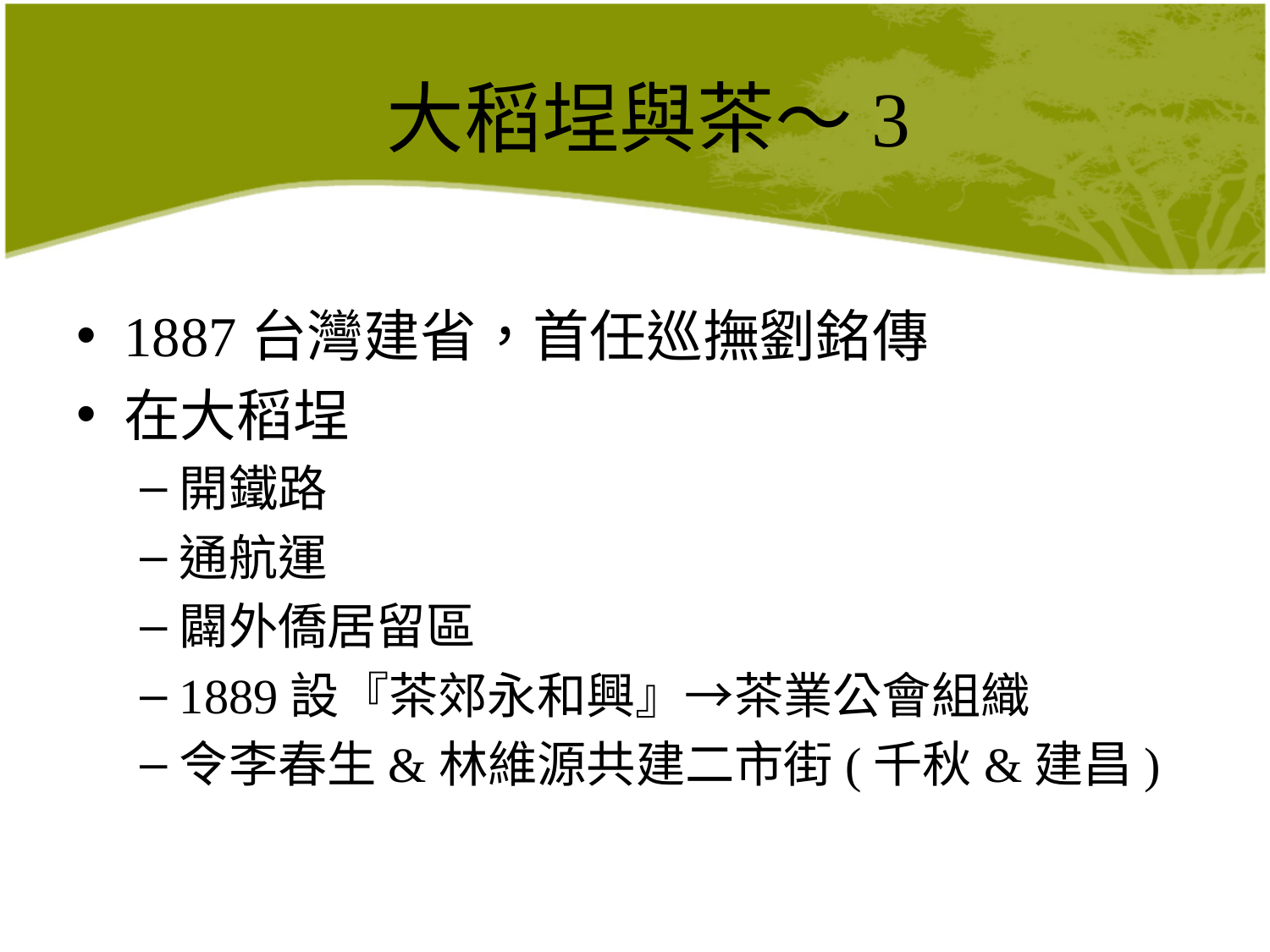

# 大稻埕與茶～3
1887台灣建省，首任巡撫劉銘傳
在大稻埕
開鐵路
通航運
闢外僑居留區
1889設『茶郊永和興』→茶業公會組織
令李春生&林維源共建二市街(千秋&建昌)